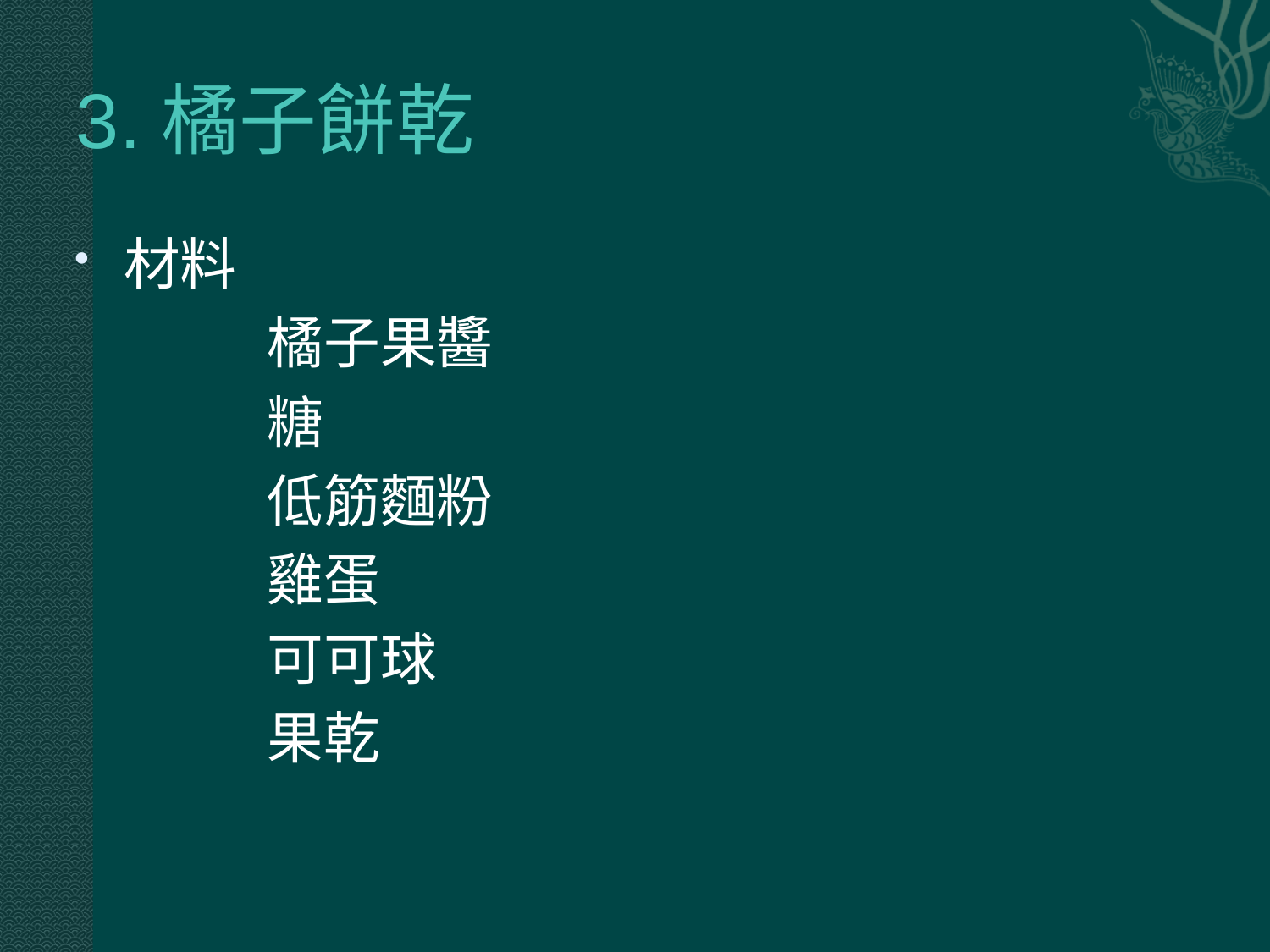

# 3.橘子餅乾
材料
              橘子果醬
              糖
              低筋麵粉
              雞蛋
              可可球
              果乾